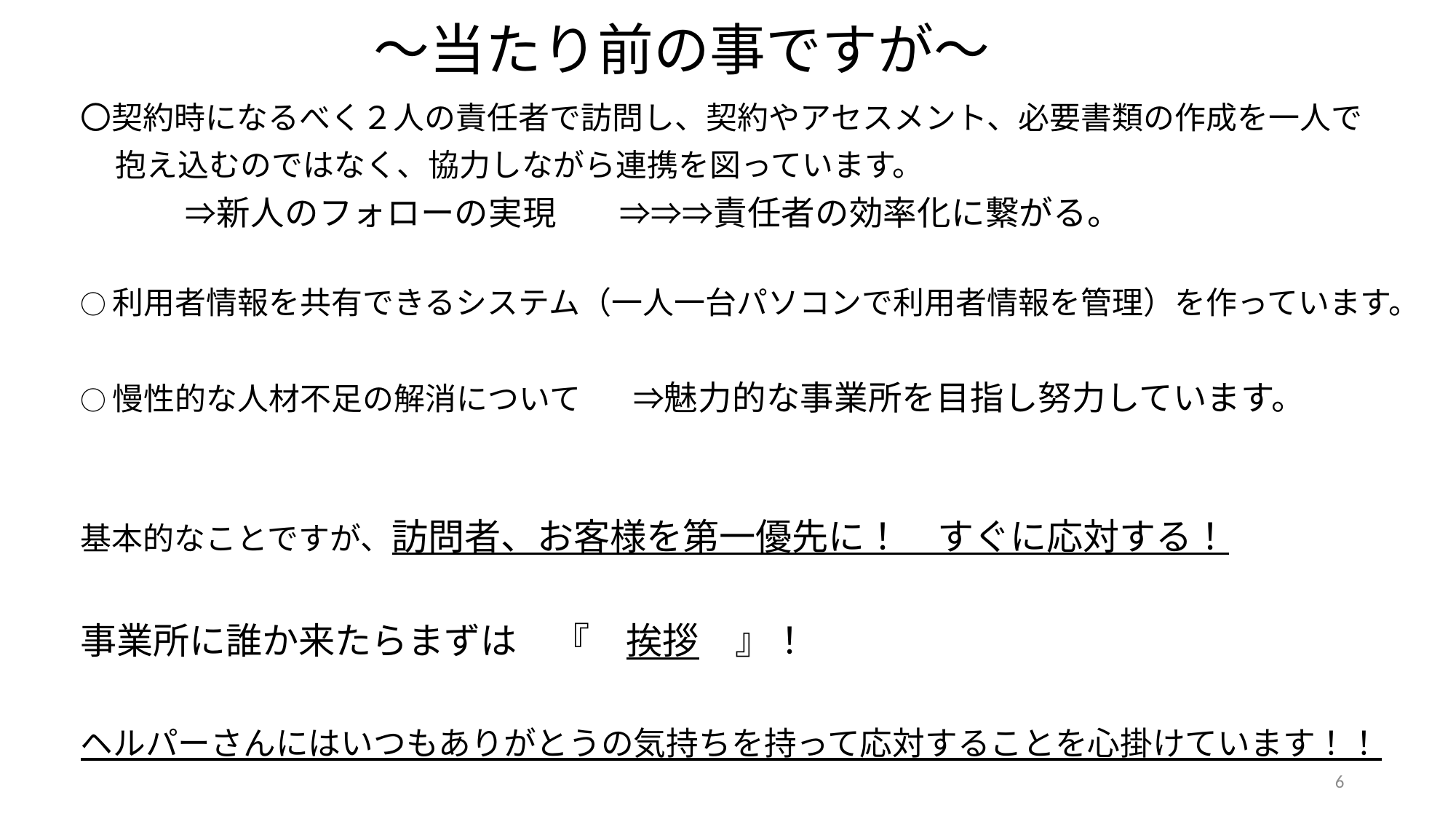

# ～当たり前の事ですが～
〇契約時になるべく２人の責任者で訪問し、契約やアセスメント、必要書類の作成を一人で
    抱え込むのではなく、協力しながら連携を図っています。
　　　　⇒新人のフォローの実現　　⇒⇒⇒責任者の効率化に繋がる。

○利用者情報を共有できるシステム（一人一台パソコンで利用者情報を管理）を作っています。

○慢性的な人材不足の解消について　　⇒魅力的な事業所を目指し努力しています。

基本的なことですが、訪問者、お客様を第一優先に！　すぐに応対する！

事業所に誰か来たらまずは　『　挨拶　』！

ヘルパーさんにはいつもありがとうの気持ちを持って応対することを心掛けています！！

6